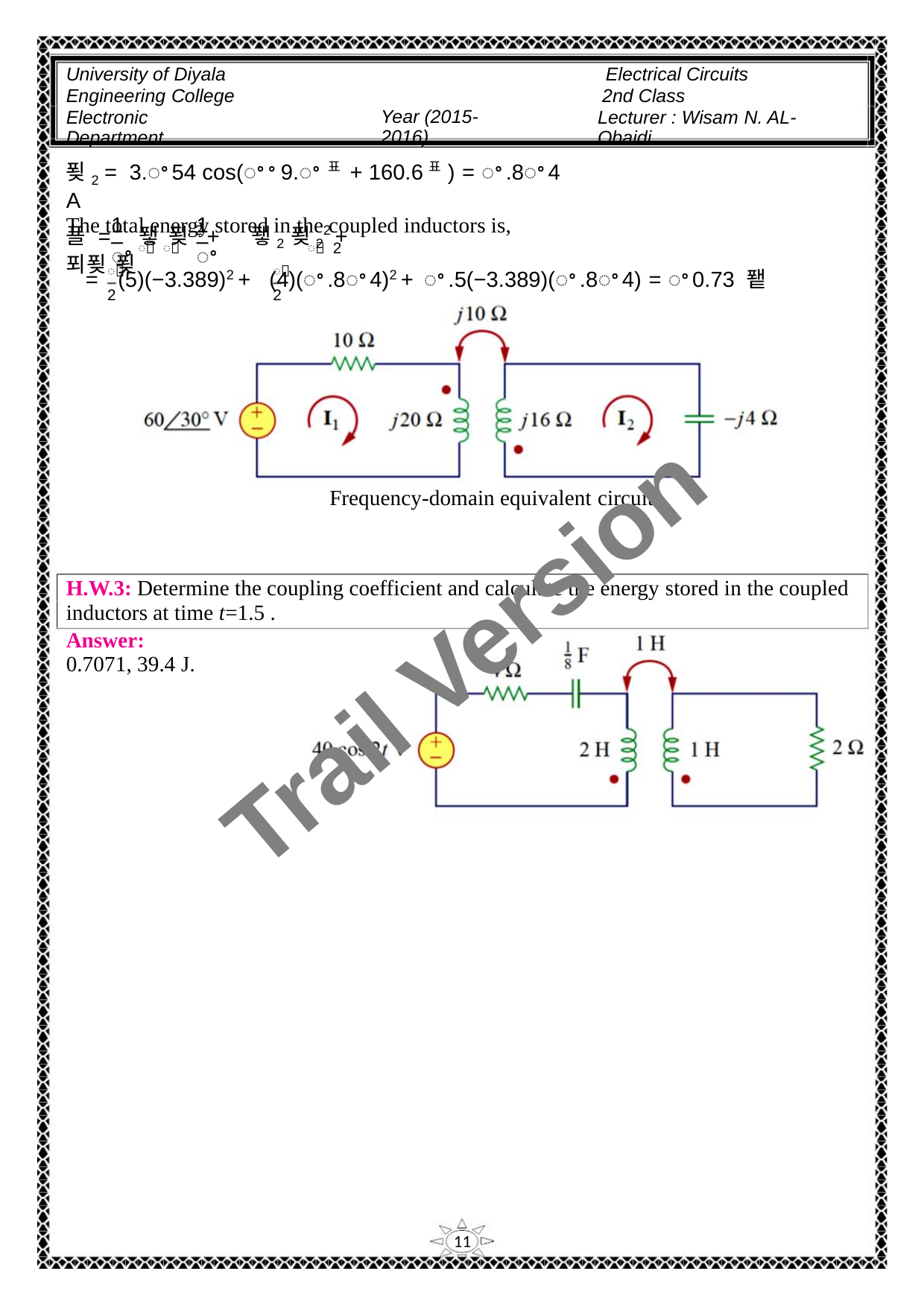

University of Diyala
Engineering College
Electronic Department
Electrical Circuits
2nd Class
Lecturer : Wisam N. AL-Obaidi
Year (2015-2016)
푖2 = 3.ꢀ54 cos(ꢀꢀ9.ꢀ표 + 160.6표) = ꢀ.8ꢀ4 A
The total energy stored in the coupled inductors is,
1
1
푤 = 퐿 푖2 + 퐿2푖22 + 푀푖 푖
ꢁ ꢁ
ꢁ 2
ꢀ
ꢀ
ꢁ
ꢁ
= (5)(−3.389)2 + (4)(ꢀ.8ꢀ4)2 + ꢀ.5(−3.389)(ꢀ.8ꢀ4) = ꢀ0.73 퐽
2
2
Frequency-domain equivalent circuit
H.W.3: Determine the coupling coefficient and calculate the energy stored in the coupled
inductors at time t=1.5 .
Answer:
0.7071, 39.4 J.
Trail Version
Trail Version
Trail Version
Trail Version
Trail Version
Trail Version
Trail Version
Trail Version
Trail Version
Trail Version
Trail Version
Trail Version
Trail Version
11